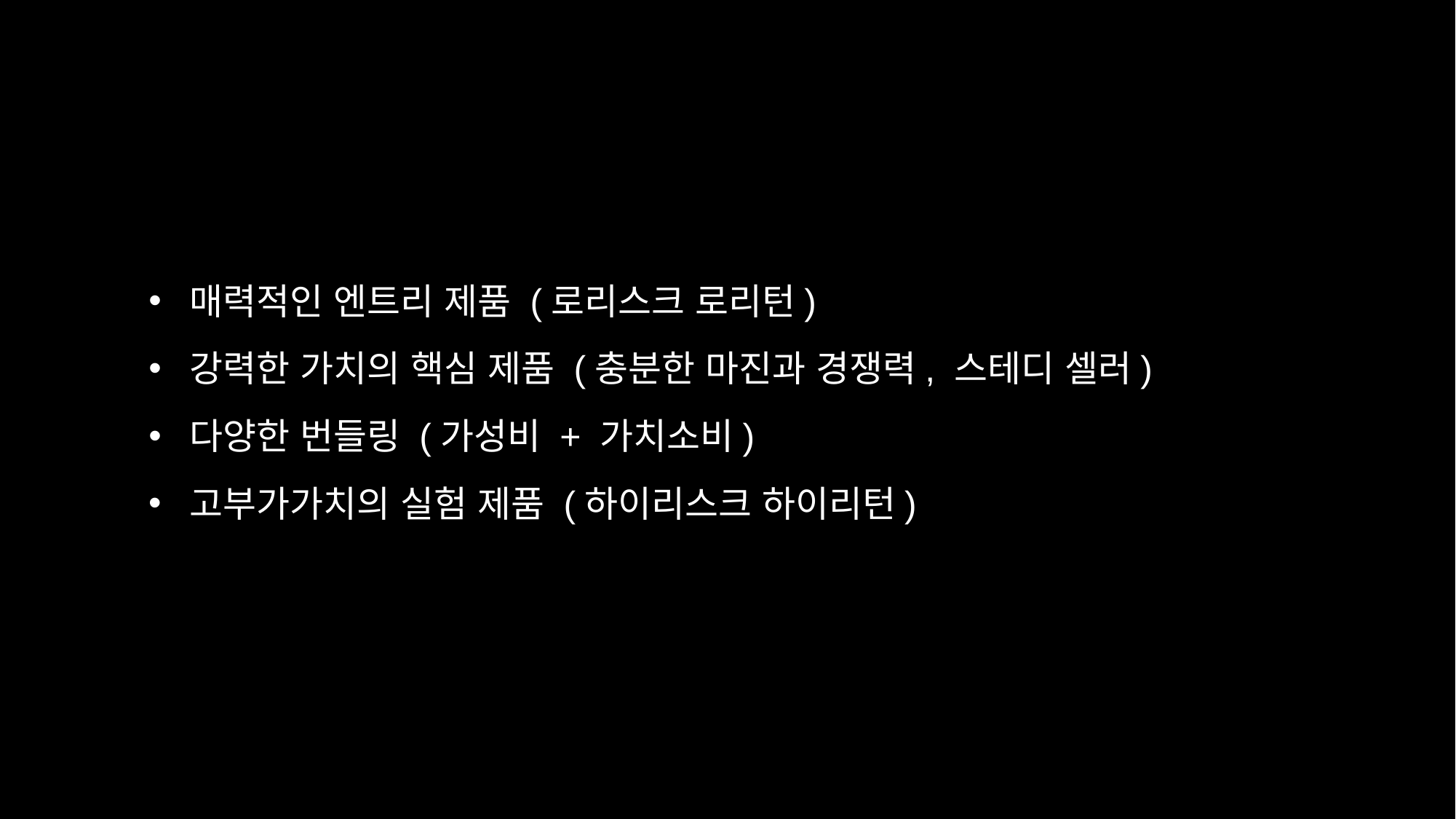

매력적인 엔트리 제품 (로리스크 로리턴)
강력한 가치의 핵심 제품 (충분한 마진과 경쟁력, 스테디 셀러)
다양한 번들링 (가성비 + 가치소비)
고부가가치의 실험 제품 (하이리스크 하이리턴)